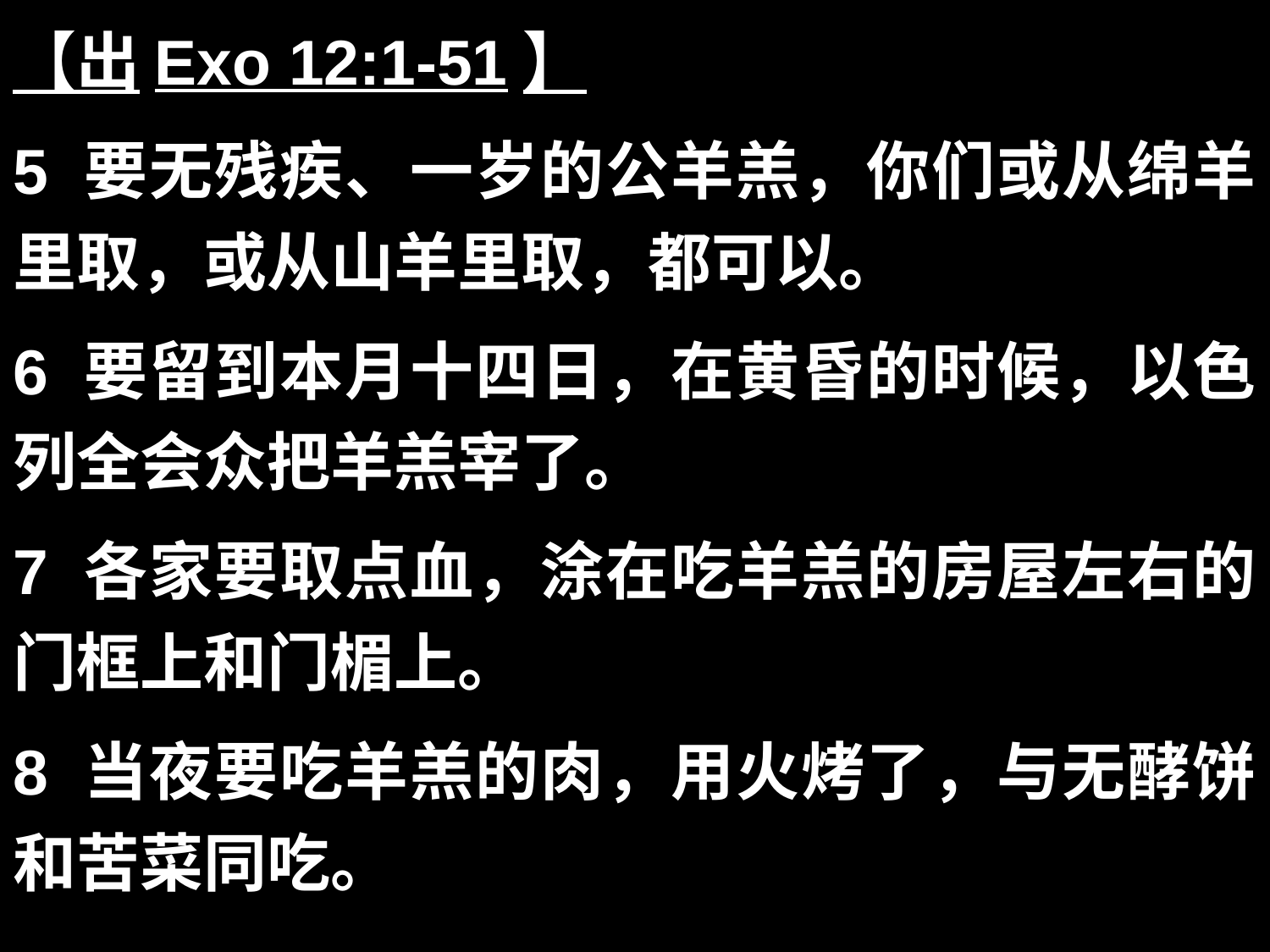

【出Exo 12:1-51】
5 要无残疾、一岁的公羊羔，你们或从绵羊里取，或从山羊里取，都可以。
6 要留到本月十四日，在黄昏的时候，以色列全会众把羊羔宰了。
7 各家要取点血，涂在吃羊羔的房屋左右的门框上和门楣上。
8 当夜要吃羊羔的肉，用火烤了，与无酵饼和苦菜同吃。